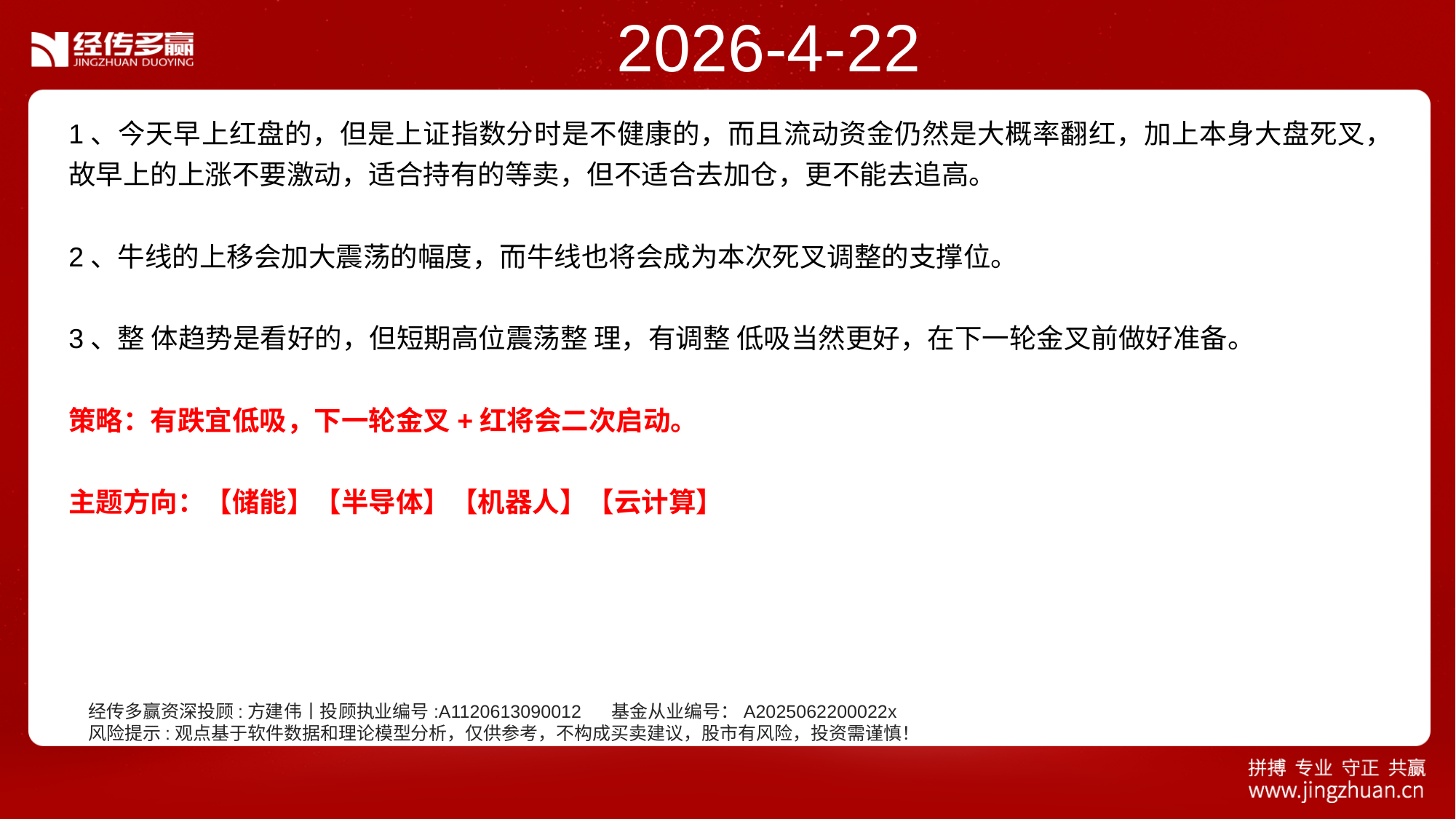

2026-4-22
1、今天早上红盘的，但是上证指数分时是不健康的，而且流动资金仍然是大概率翻红，加上本身大盘死叉，故早上的上涨不要激动，适合持有的等卖，但不适合去加仓，更不能去追高。

2、牛线的上移会加大震荡的幅度，而牛线也将会成为本次死叉调整的支撑位。

3、整 体趋势是看好的，但短期高位震荡整 理，有调整 低吸当然更好，在下一轮金叉前做好准备。

策略：有跌宜低吸，下一轮金叉+红将会二次启动。

主题方向：【储能】【半导体】【机器人】【云计算】